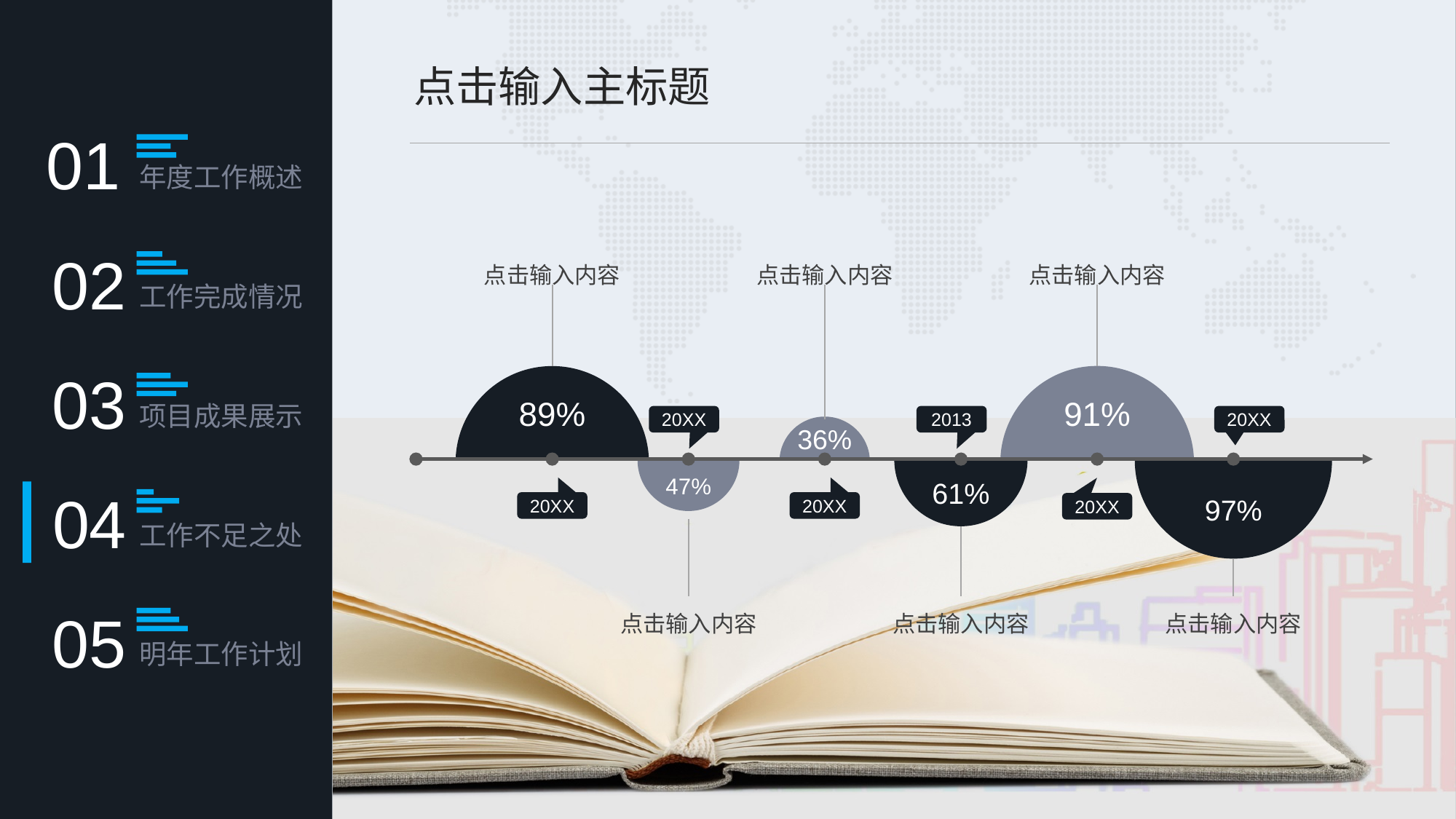

点击输入主标题
点击输入内容
点击输入内容
点击输入内容
91%
89%
20XX
2013
20XX
36%

61%
47%
97%
20XX
20XX
20XX
点击输入内容
点击输入内容
点击输入内容